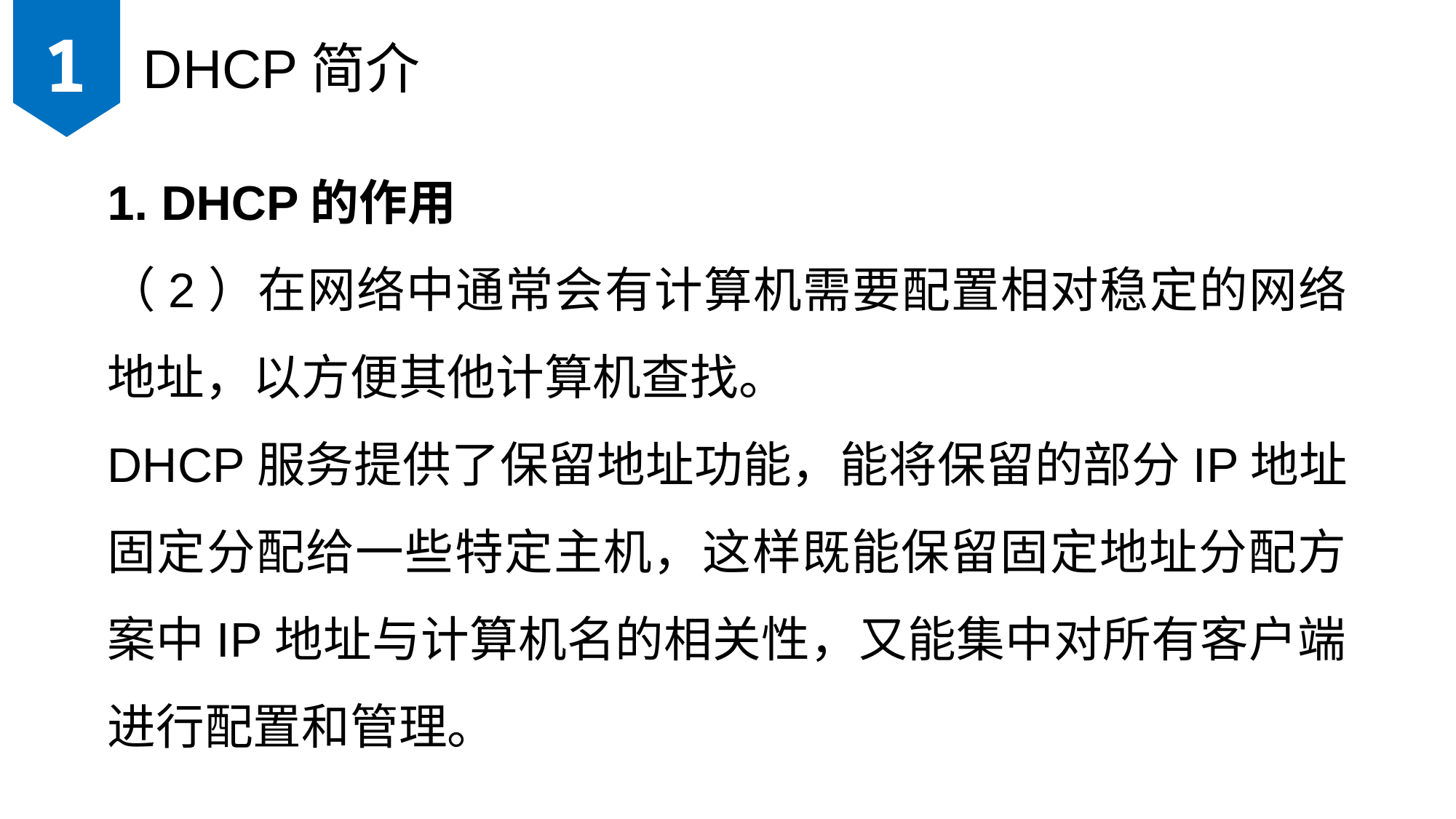

1

DHCP简介
1. DHCP的作用
（2）在网络中通常会有计算机需要配置相对稳定的网络地址，以方便其他计算机查找。
DHCP服务提供了保留地址功能，能将保留的部分IP地址固定分配给一些特定主机，这样既能保留固定地址分配方案中IP地址与计算机名的相关性，又能集中对所有客户端进行配置和管理。